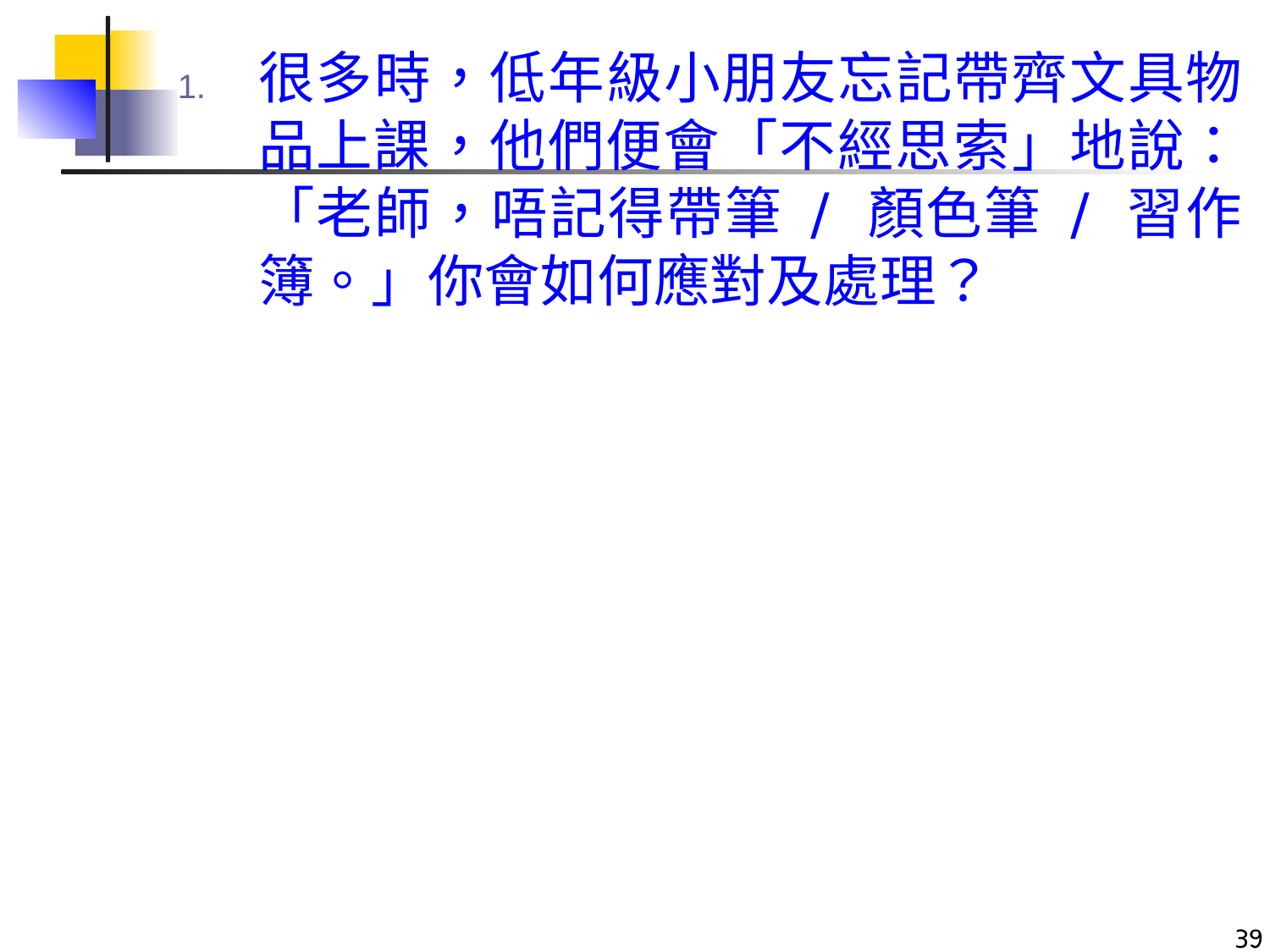

很多時，低年級小朋友忘記帶齊文具物品上課，他們便會「不經思索」地說：「老師，唔記得帶筆 / 顏色筆 / 習作簿。」你會如何應對及處理？
39